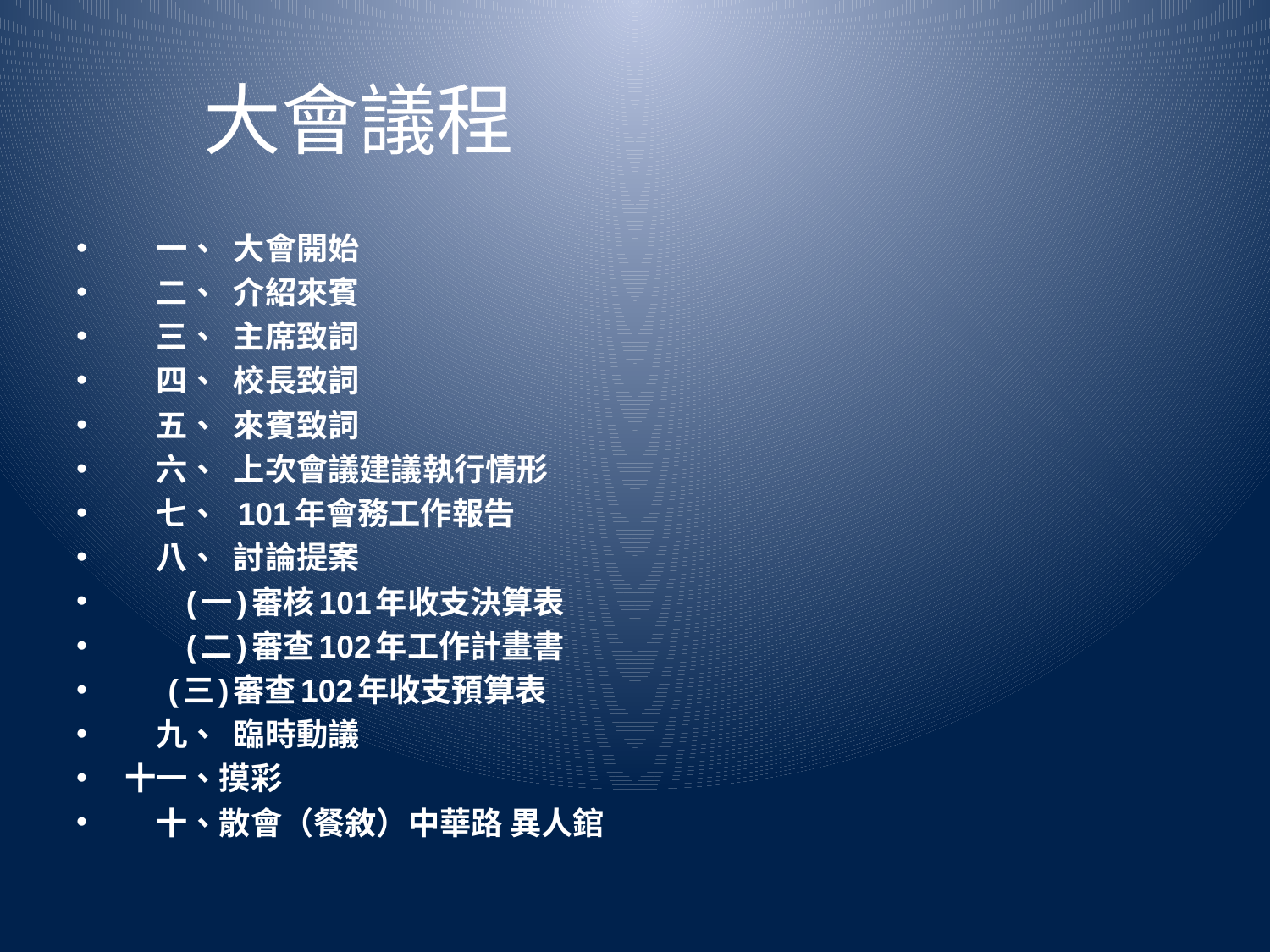

# 大會議程
　一、  大會開始
　二、  介紹來賓
　三、  主席致詞
　四、  校長致詞
　五、  來賓致詞
　六、  上次會議建議執行情形
　七、  101年會務工作報告
　八、  討論提案
  　 (一)審核101年收支決算表
  　 (二)審查102年工作計畫書
     (三)審查102年收支預算表
　九、  臨時動議
十一、摸彩
　十、散會（餐敘）中華路 異人錧